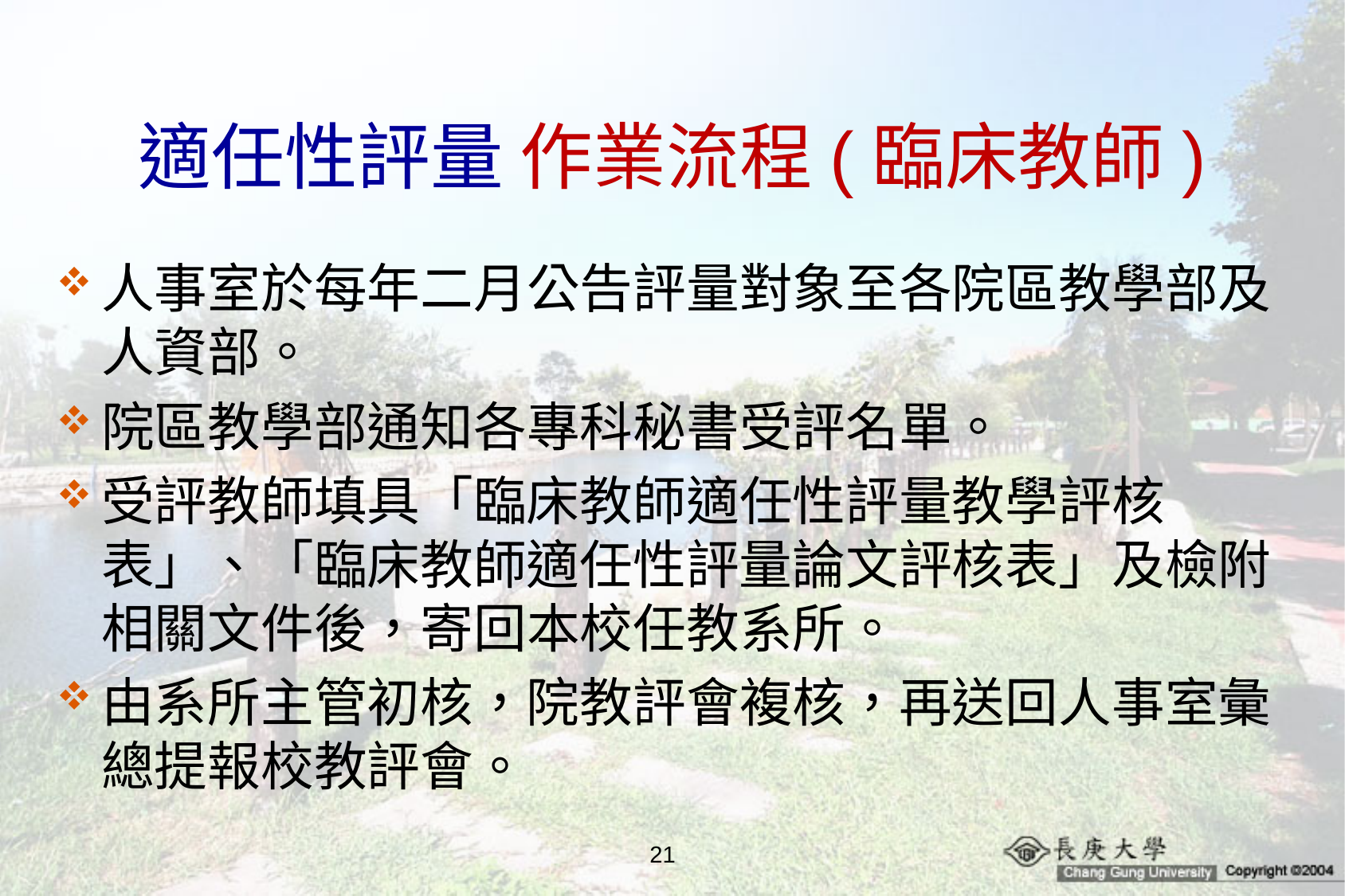

# 適任性評量 作業流程(臨床教師)
人事室於每年二月公告評量對象至各院區教學部及人資部。
院區教學部通知各專科秘書受評名單。
受評教師填具「臨床教師適任性評量教學評核表」、「臨床教師適任性評量論文評核表」及檢附相關文件後，寄回本校任教系所。
由系所主管初核，院教評會複核，再送回人事室彙總提報校教評會。

21